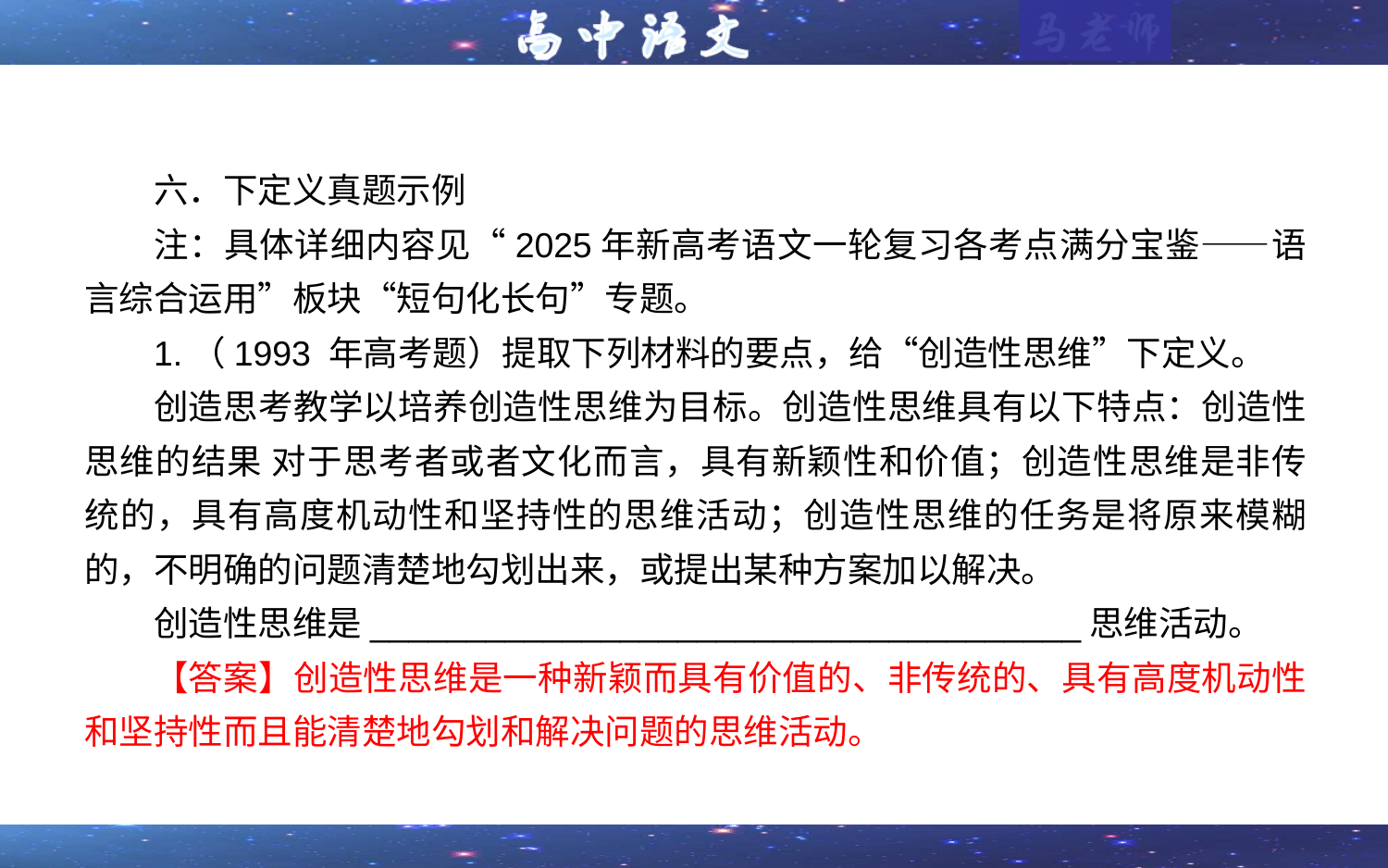

六．下定义真题示例
注：具体详细内容见“2025年新高考语文一轮复习各考点满分宝鉴——语言综合运用”板块“短句化长句”专题。
1.（1993 年高考题）提取下列材料的要点，给“创造性思维”下定义。
创造思考教学以培养创造性思维为目标。创造性思维具有以下特点：创造性思维的结果 对于思考者或者文化而言，具有新颖性和价值；创造性思维是非传统的，具有高度机动性和坚持性的思维活动；创造性思维的任务是将原来模糊的，不明确的问题清楚地勾划出来，或提出某种方案加以解决。
创造性思维是_____________________________________思维活动。
【答案】创造性思维是一种新颖而具有价值的、非传统的、具有高度机动性和坚持性而且能清楚地勾划和解决问题的思维活动。